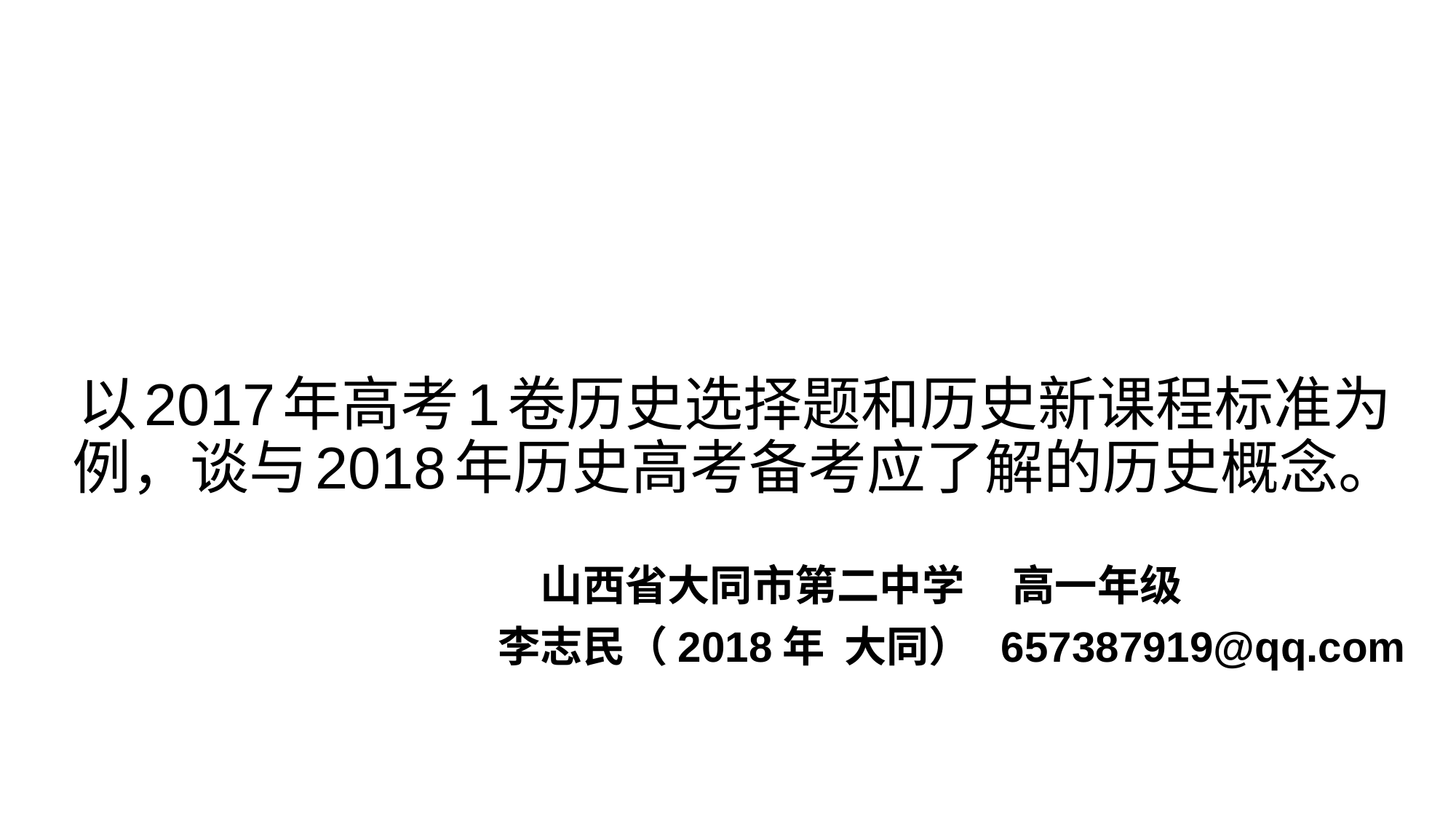

# 以2017年高考1卷历史选择题和历史新课程标准为例，谈与2018年历史高考备考应了解的历史概念。
山西省大同市第二中学     高一年级
         李志民（2018年  大同）  657387919@qq.com